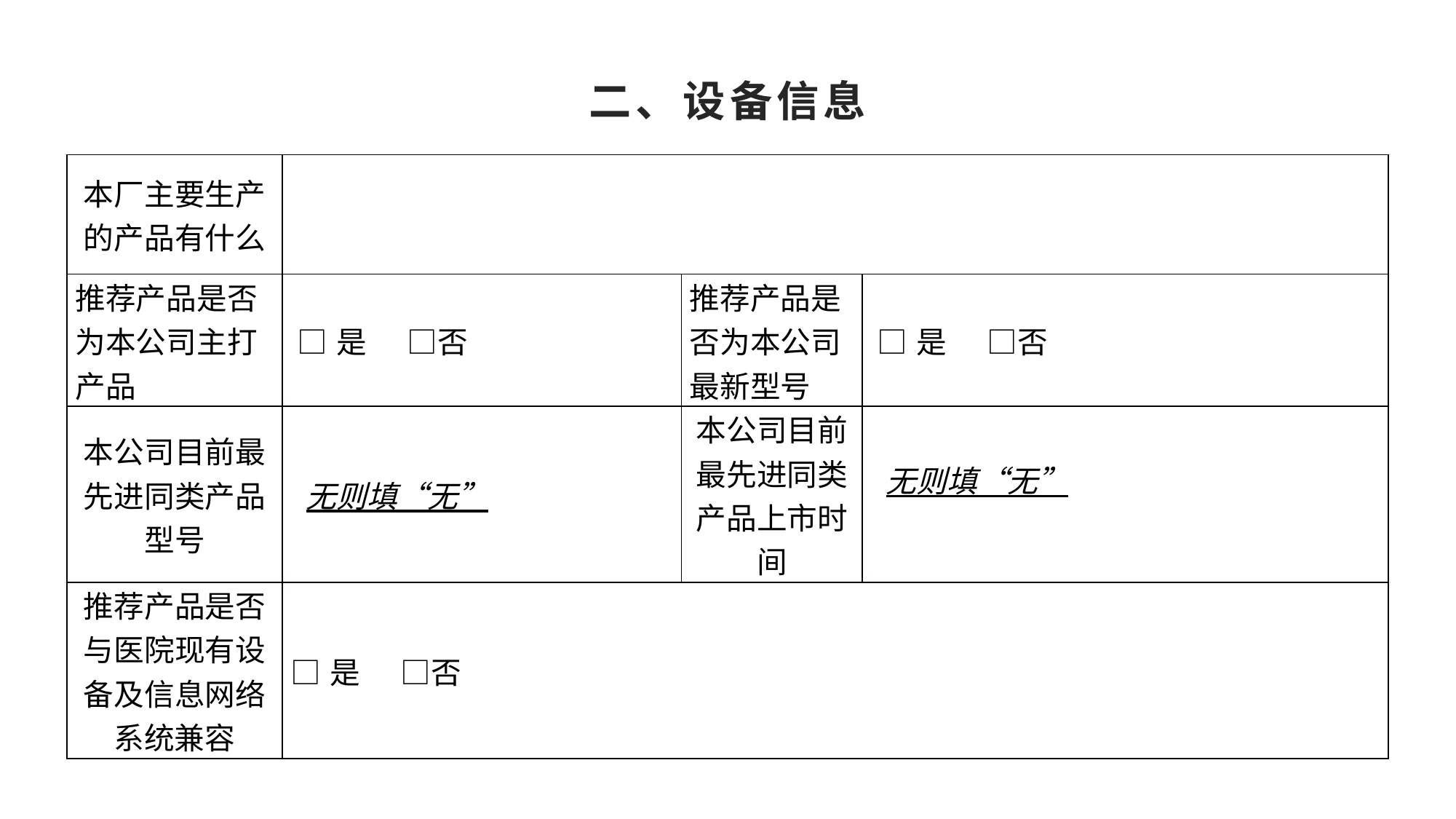

# 二、设备信息

| 本厂主要生产的产品有什么 |  |  |  |
| --- | --- | --- | --- |
| 推荐产品是否为本公司主打产品 | □是 □否 | 推荐产品是否为本公司最新型号 | □是 □否 |
| 本公司目前最先进同类产品型号 | 无则填“无” | 本公司目前最先进同类产品上市时间 | 无则填“无” |
| 推荐产品是否与医院现有设备及信息网络系统兼容 | □是 □否 |  |  |